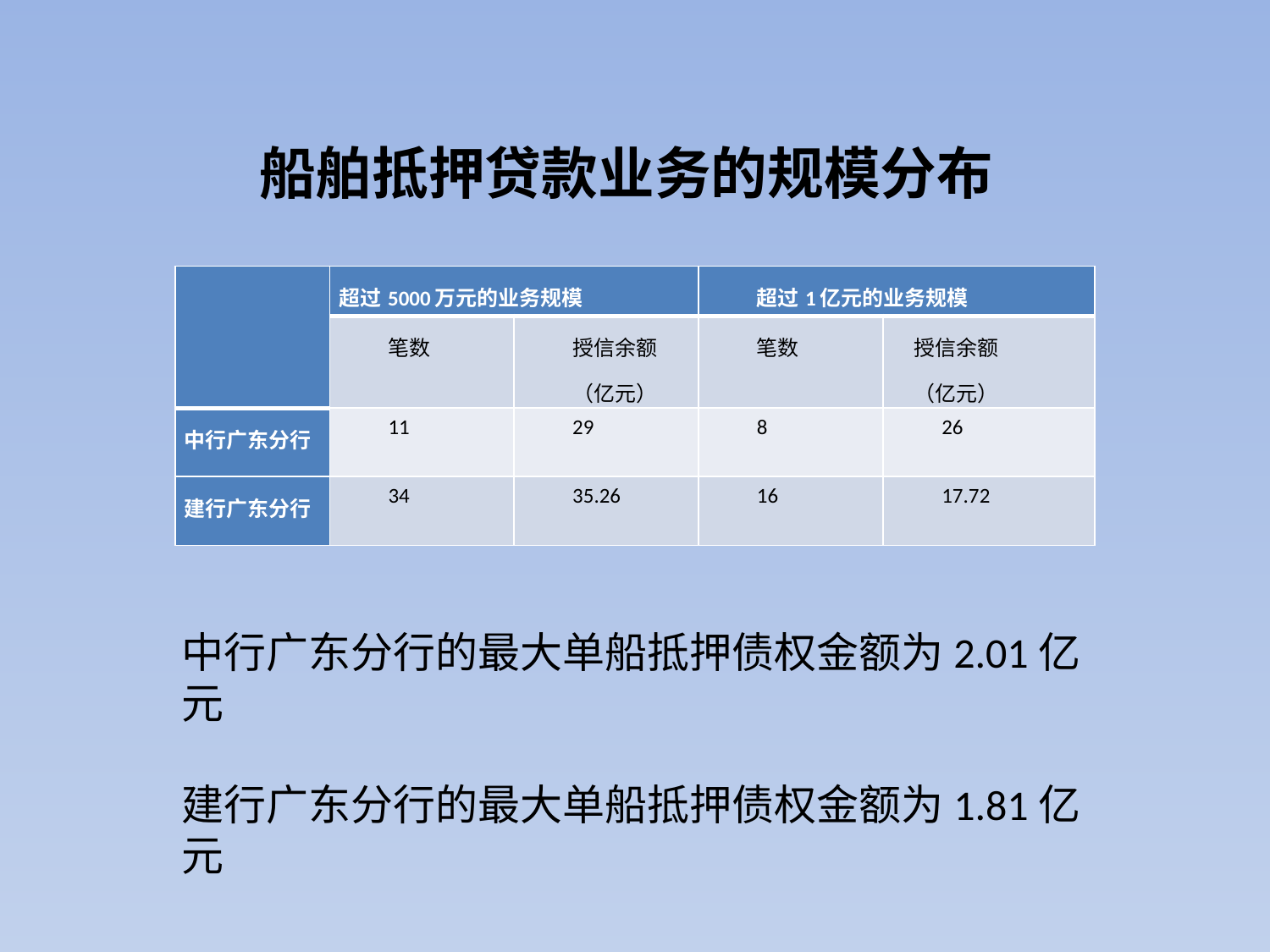

# 船舶抵押贷款业务的规模分布
|  | 超过5000万元的业务规模 |  | 超过1亿元的业务规模 |  |
| --- | --- | --- | --- | --- |
|  | 笔数 | 授信余额 （亿元） | 笔数 | 授信余额 （亿元） |
| 中行广东分行 | 11 | 29 | 8 | 26 |
| 建行广东分行 | 34 | 35.26 | 16 | 17.72 |

中行广东分行的最大单船抵押债权金额为2.01亿元

建行广东分行的最大单船抵押债权金额为1.81亿元